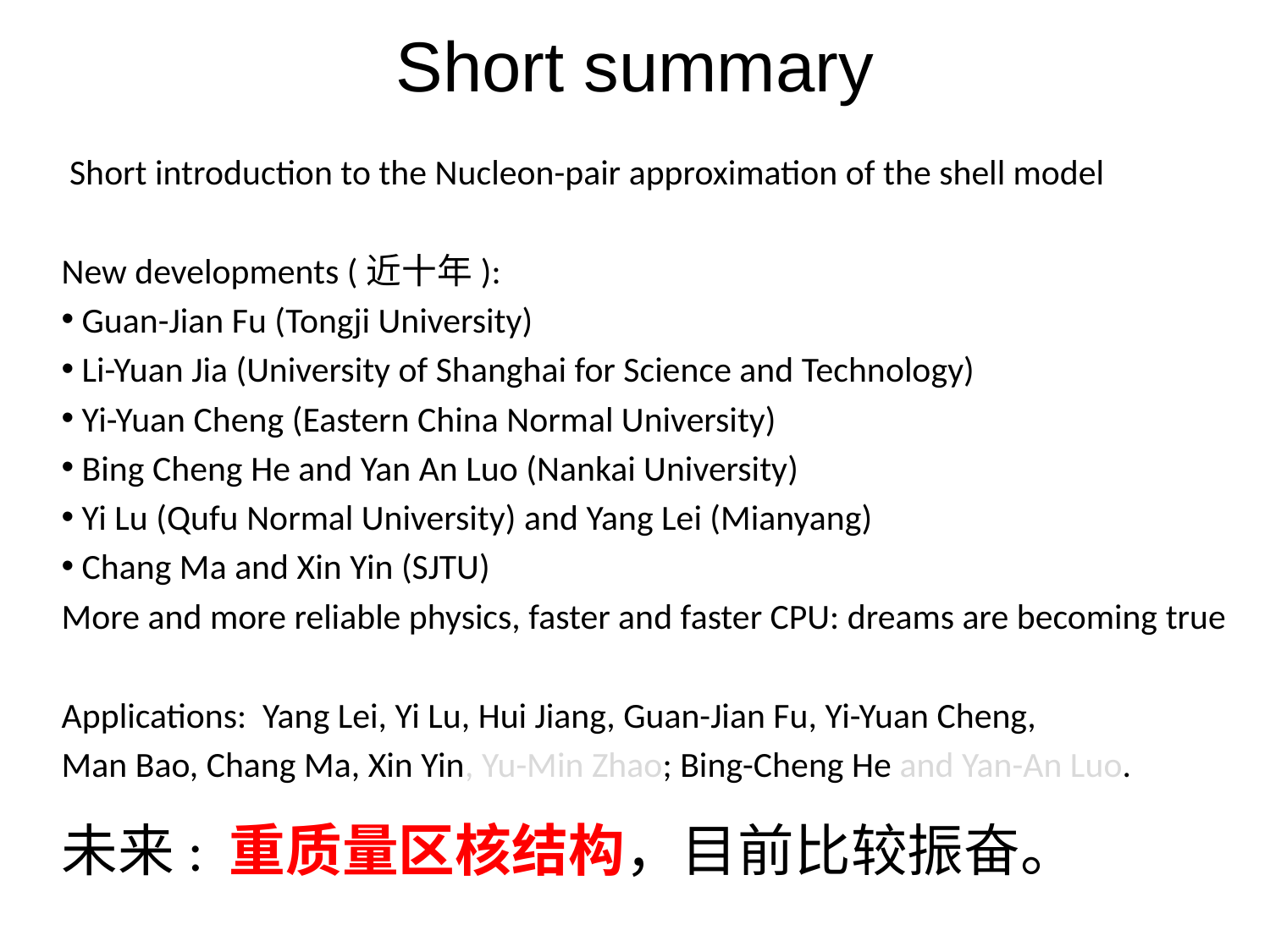

Short summary
 Short introduction to the Nucleon-pair approximation of the shell model

New developments (近十年):
 Guan-Jian Fu (Tongji University)
 Li-Yuan Jia (University of Shanghai for Science and Technology)
 Yi-Yuan Cheng (Eastern China Normal University)
 Bing Cheng He and Yan An Luo (Nankai University)
 Yi Lu (Qufu Normal University) and Yang Lei (Mianyang)
 Chang Ma and Xin Yin (SJTU)
More and more reliable physics, faster and faster CPU: dreams are becoming true

Applications:  Yang Lei, Yi Lu, Hui Jiang, Guan-Jian Fu, Yi-Yuan Cheng,
Man Bao, Chang Ma, Xin Yin, Yu-Min Zhao; Bing-Cheng He and Yan-An Luo.

未来: 重质量区核结构，目前比较振奋。